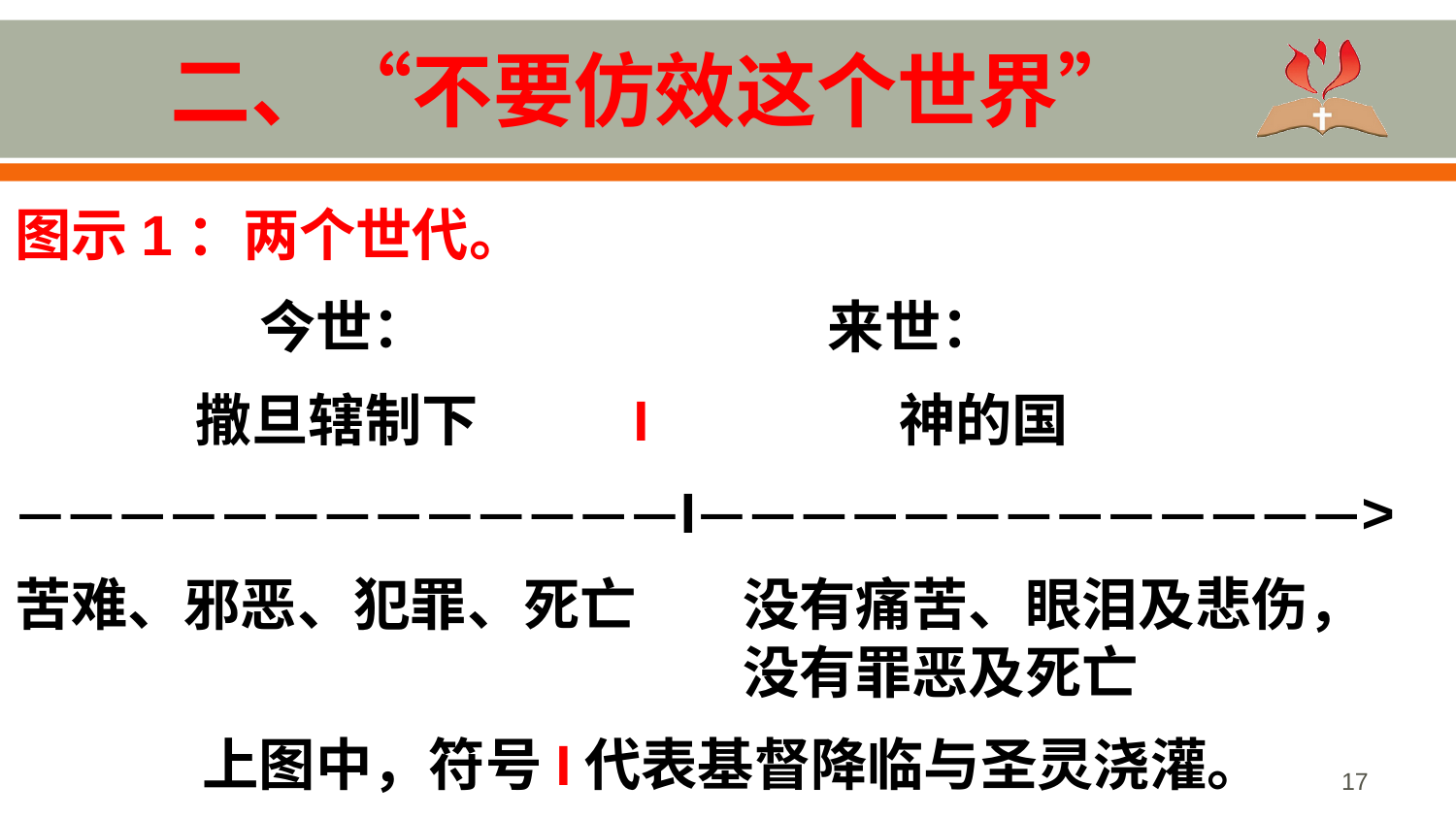

# 二、“不要仿效这个世界”
图示1：两个世代。
                  今世：                               来世：
             撒旦辖制下           I               神的国
—————————————I—————————————>
苦难、邪恶、犯罪、死亡   	没有痛苦、眼泪及悲伤，
					没有罪恶及死亡
上图中，符号I代表基督降临与圣灵浇灌。

17